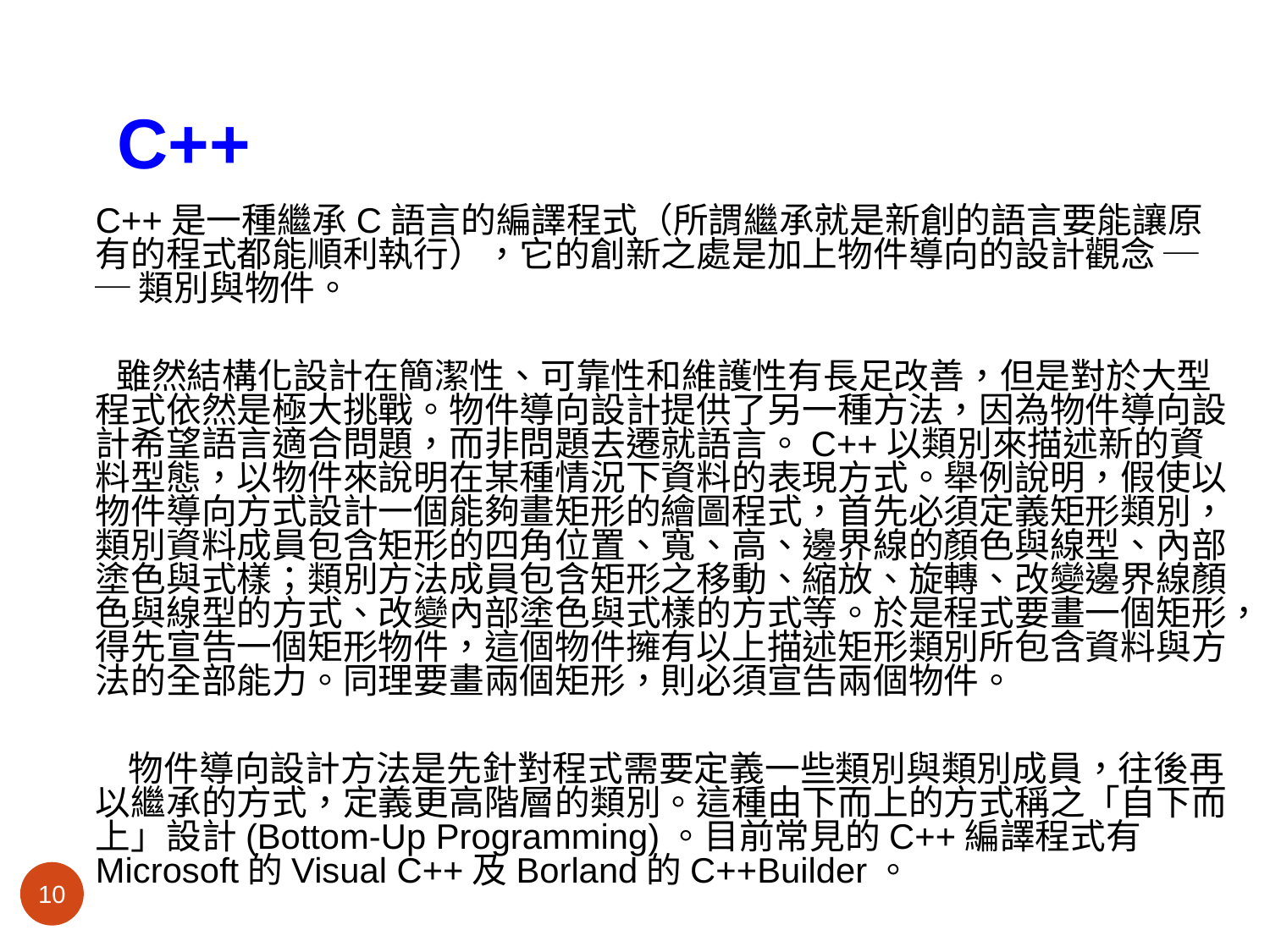

# C++
	C++是一種繼承C語言的編譯程式（所謂繼承就是新創的語言要能讓原有的程式都能順利執行），它的創新之處是加上物件導向的設計觀念 ── 類別與物件。

　   雖然結構化設計在簡潔性、可靠性和維護性有長足改善，但是對於大型程式依然是極大挑戰。物件導向設計提供了另一種方法，因為物件導向設計希望語言適合問題，而非問題去遷就語言。C++以類別來描述新的資料型態，以物件來說明在某種情況下資料的表現方式。舉例說明，假使以物件導向方式設計一個能夠畫矩形的繪圖程式，首先必須定義矩形類別，類別資料成員包含矩形的四角位置、寬、高、邊界線的顏色與線型、內部塗色與式樣；類別方法成員包含矩形之移動、縮放、旋轉、改變邊界線顏色與線型的方式、改變內部塗色與式樣的方式等。於是程式要畫一個矩形，得先宣告一個矩形物件，這個物件擁有以上描述矩形類別所包含資料與方法的全部能力。同理要畫兩個矩形，則必須宣告兩個物件。

        物件導向設計方法是先針對程式需要定義一些類別與類別成員，往後再以繼承的方式，定義更高階層的類別。這種由下而上的方式稱之「自下而上」設計(Bottom-Up Programming)。目前常見的C++編譯程式有Microsoft的Visual C++及Borland的C++Builder。
10